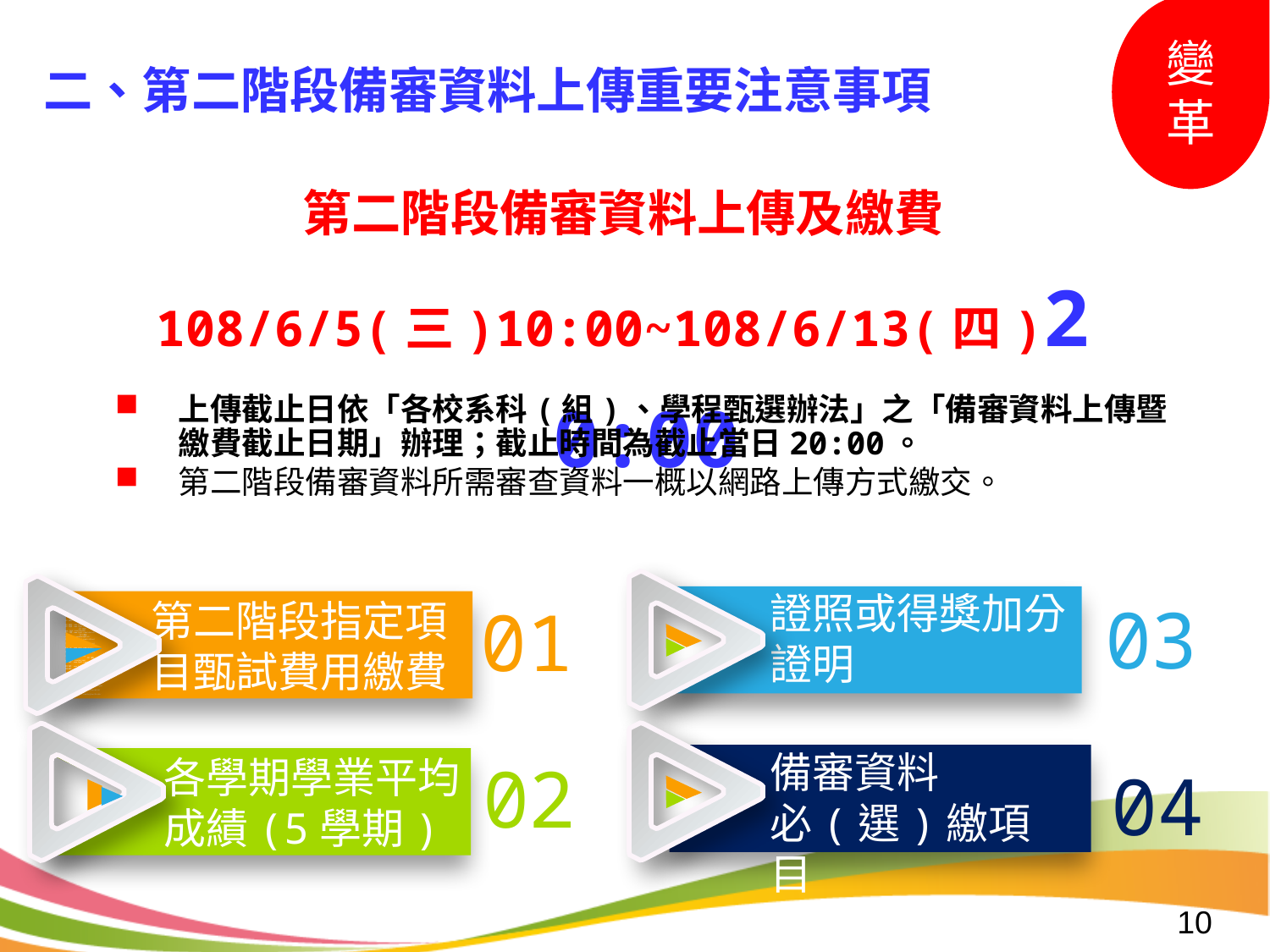

變革
二、第二階段備審資料上傳重要注意事項
第二階段備審資料上傳及繳費
108/6/5(三)10:00~108/6/13(四)20:00

上傳截止日依「各校系科(組)、學程甄選辦法」之「備審資料上傳暨繳費截止日期」辦理；截止時間為截止當日20:00。
第二階段備審資料所需審查資料一概以網路上傳方式繳交。

PPT模板：www.1ppt.com/moban/                  PPT素材：www.1ppt.com/sucai/
PPT背景：www.1ppt.com/beijing/                   PPT图表：www.1ppt.com/tubiao/
PPT下载：www.1ppt.com/xiazai/                     PPT教程： www.1ppt.com/powerpoint/
资料下载：www.1ppt.com/ziliao/                   范文下载：www.1ppt.com/fanwen/
试卷下载：www.1ppt.com/shiti/                     教案下载：www.1ppt.com/jiaoan/
PPT论坛：www.1ppt.cn                                     PPT课件：www.1ppt.com/kejian/
语文课件：www.1ppt.com/kejian/yuwen/    数学课件：www.1ppt.com/kejian/shuxue/
英语课件：www.1ppt.com/kejian/yingyu/    美术课件：www.1ppt.com/kejian/meishu/
科学课件：www.1ppt.com/kejian/kexue/     物理课件：www.1ppt.com/kejian/wuli/
化学课件：www.1ppt.com/kejian/huaxue/  生物课件：www.1ppt.com/kejian/shengwu/
地理课件：www.1ppt.com/kejian/dili/          历史课件：www.1ppt.com/kejian/lishi/
證照或得獎加分
證明
01

02
各學期學業平均
成績(5學期)

03

第二階段指定項目甄試費用繳費

備審資料
必(選)繳項目

04